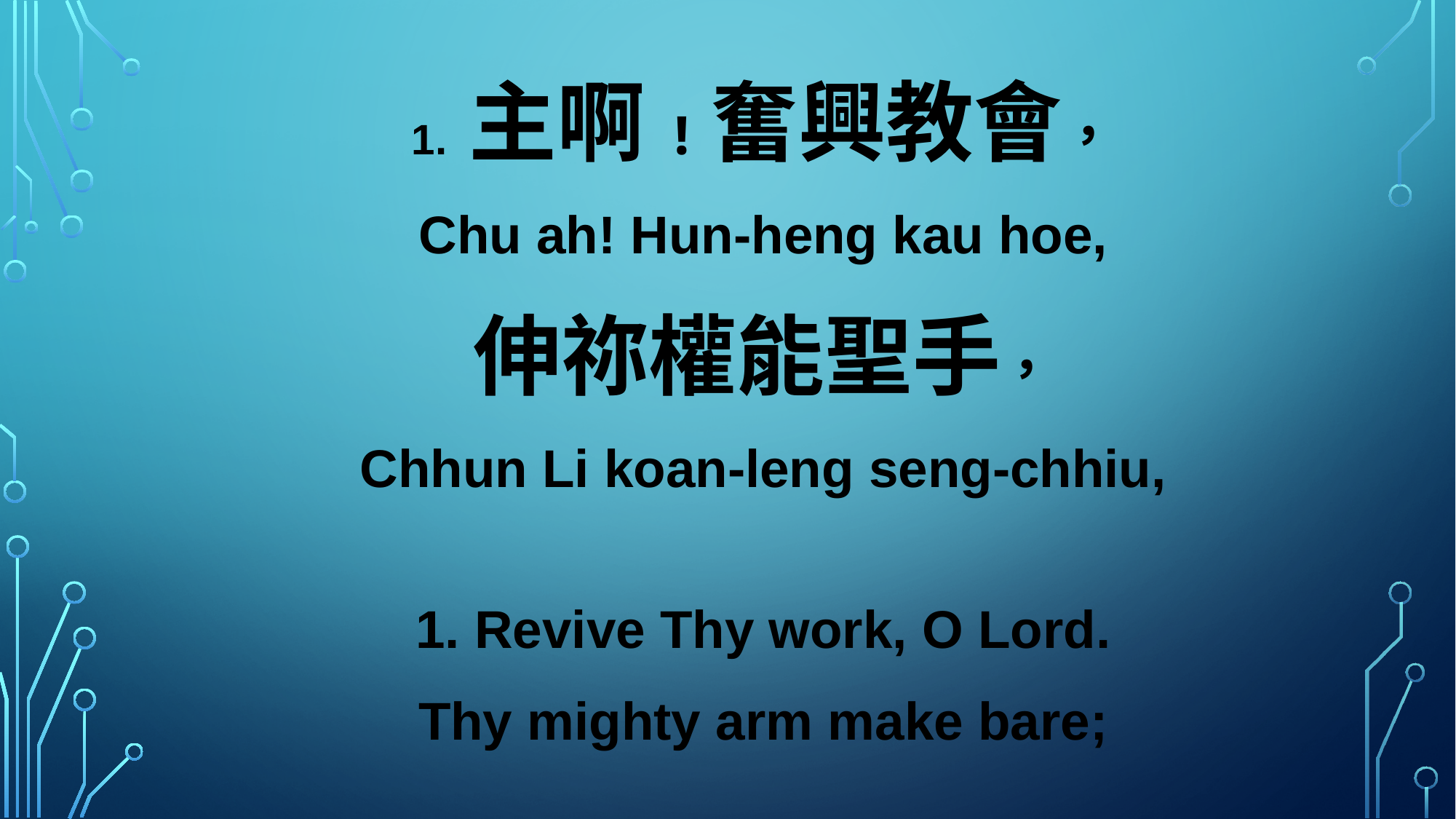

1. 主啊!奮興教會，
Chu ah! Hun-heng kau hoe,
伸祢權能聖手，
Chhun Li koan-leng seng-chhiu,

1. Revive Thy work, O Lord.
Thy mighty arm make bare;